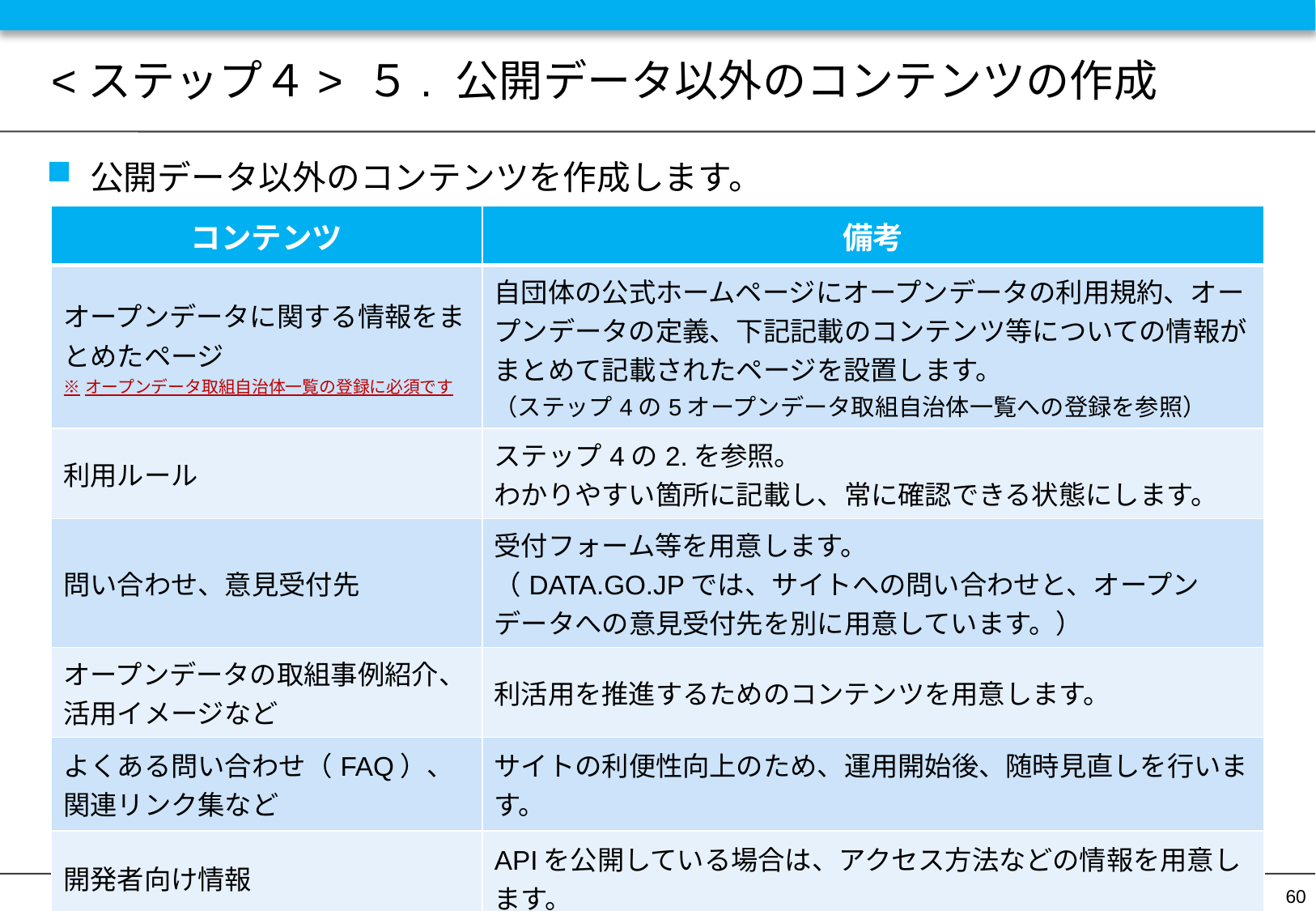

# <ステップ４> ５. 公開データ以外のコンテンツの作成
公開データ以外のコンテンツを作成します。
| コンテンツ | 備考 |
| --- | --- |
| オープンデータに関する情報をまとめたページ ※オープンデータ取組自治体一覧の登録に必須です | 自団体の公式ホームページにオープンデータの利用規約、オープンデータの定義、下記記載のコンテンツ等についての情報がまとめて記載されたページを設置します。 （ステップ4の5オープンデータ取組自治体一覧への登録を参照） |
| 利用ルール | ステップ4の2.を参照。 わかりやすい箇所に記載し、常に確認できる状態にします。 |
| 問い合わせ、意見受付先 | 受付フォーム等を用意します。 （DATA.GO.JPでは、サイトへの問い合わせと、オープンデータへの意見受付先を別に用意しています。） |
| オープンデータの取組事例紹介、 活用イメージなど | 利活用を推進するためのコンテンツを用意します。 |
| よくある問い合わせ（FAQ）、 関連リンク集など | サイトの利便性向上のため、運用開始後、随時見直しを行います。 |
| 開発者向け情報 | APIを公開している場合は、アクセス方法などの情報を用意します。 |
60